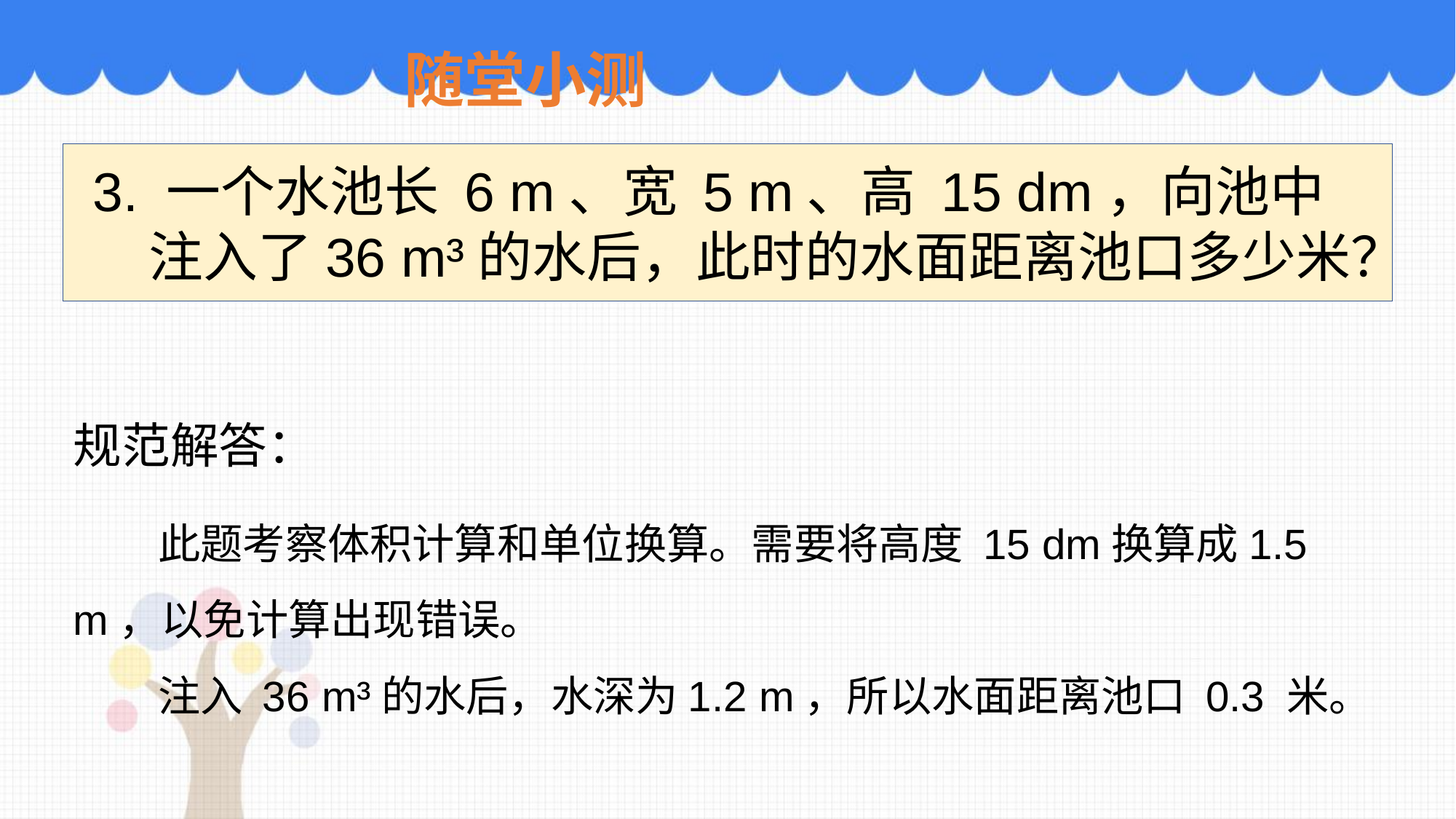

随堂小测
3. 一个水池长 6 m、宽 5 m、高 15 dm，向池中注入了36 m³的水后，此时的水面距离池口多少米？
规范解答：
　　此题考察体积计算和单位换算。需要将高度 15 dm换算成1.5 m，以免计算出现错误。
　　注入 36 m³的水后，水深为1.2 m，所以水面距离池口 0.3 米。